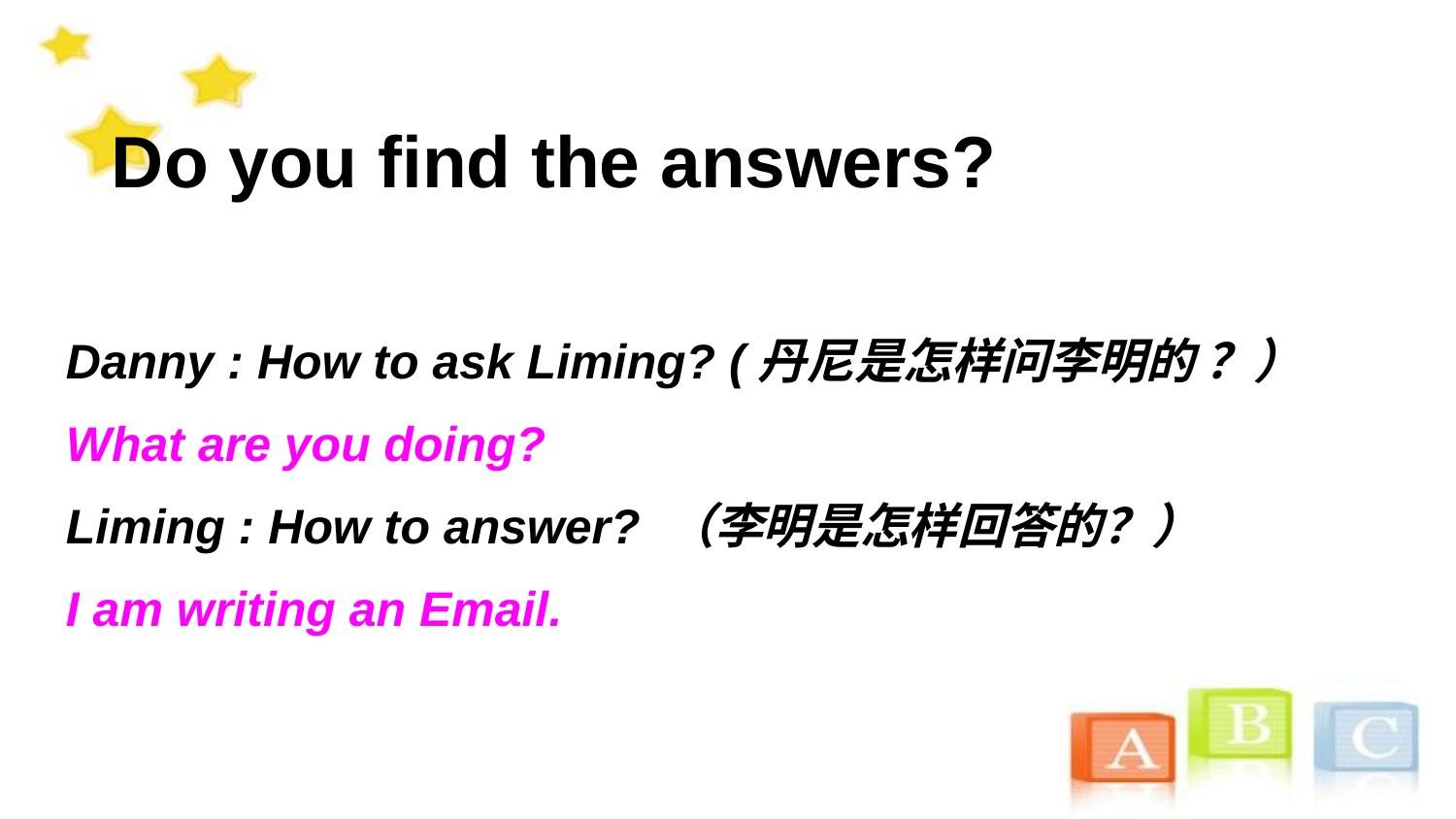

Do you find the answers?
Danny : How to ask Liming? (丹尼是怎样问李明的 ？）
What are you doing?
Liming : How to answer? （李明是怎样回答的？）
I am writing an Email.